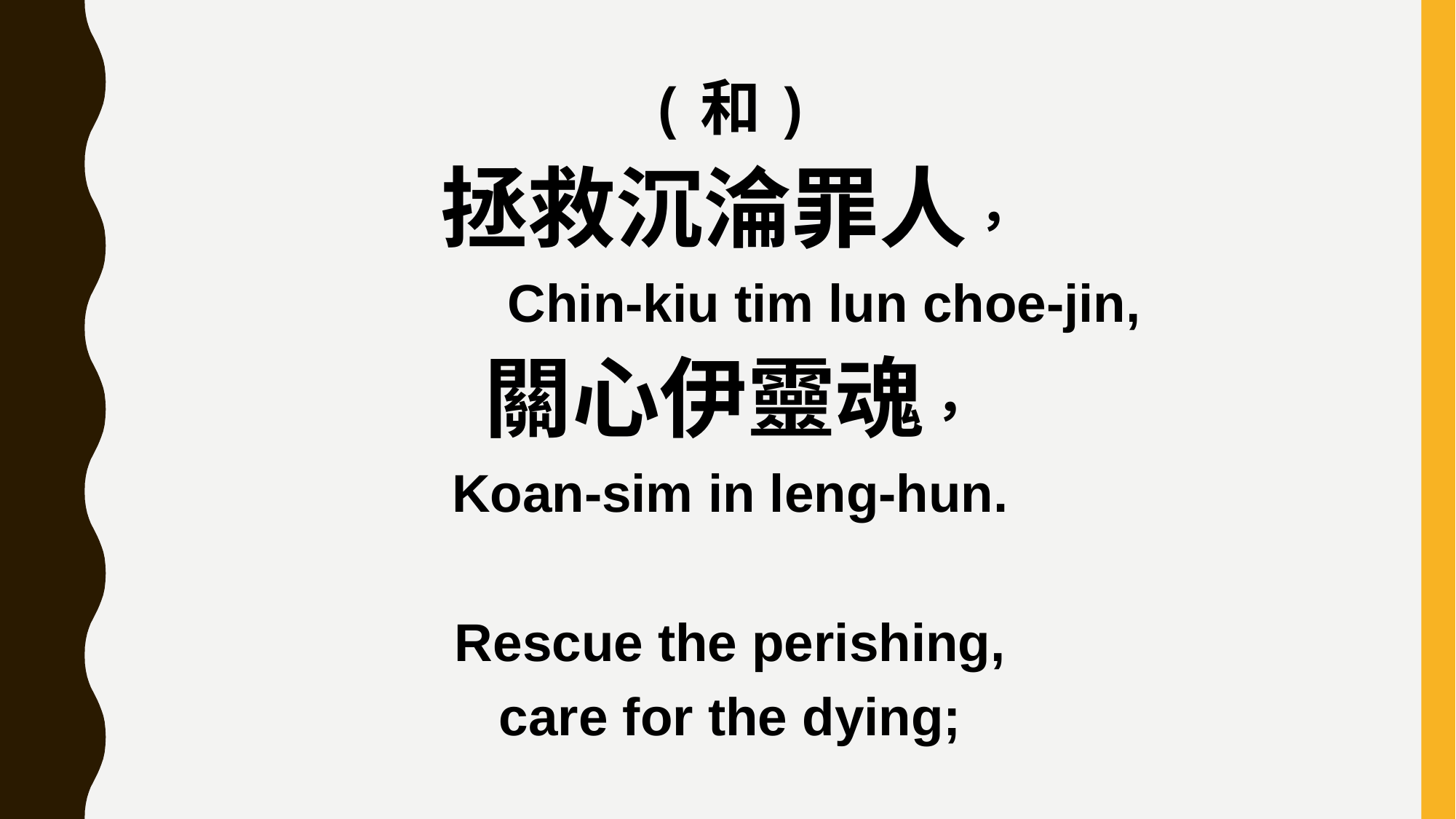

(和)
拯救沉淪罪人，
                     Chin-kiu tim lun choe-jin,
關心伊靈魂，
Koan-sim in leng-hun.

Rescue the perishing,
care for the dying;